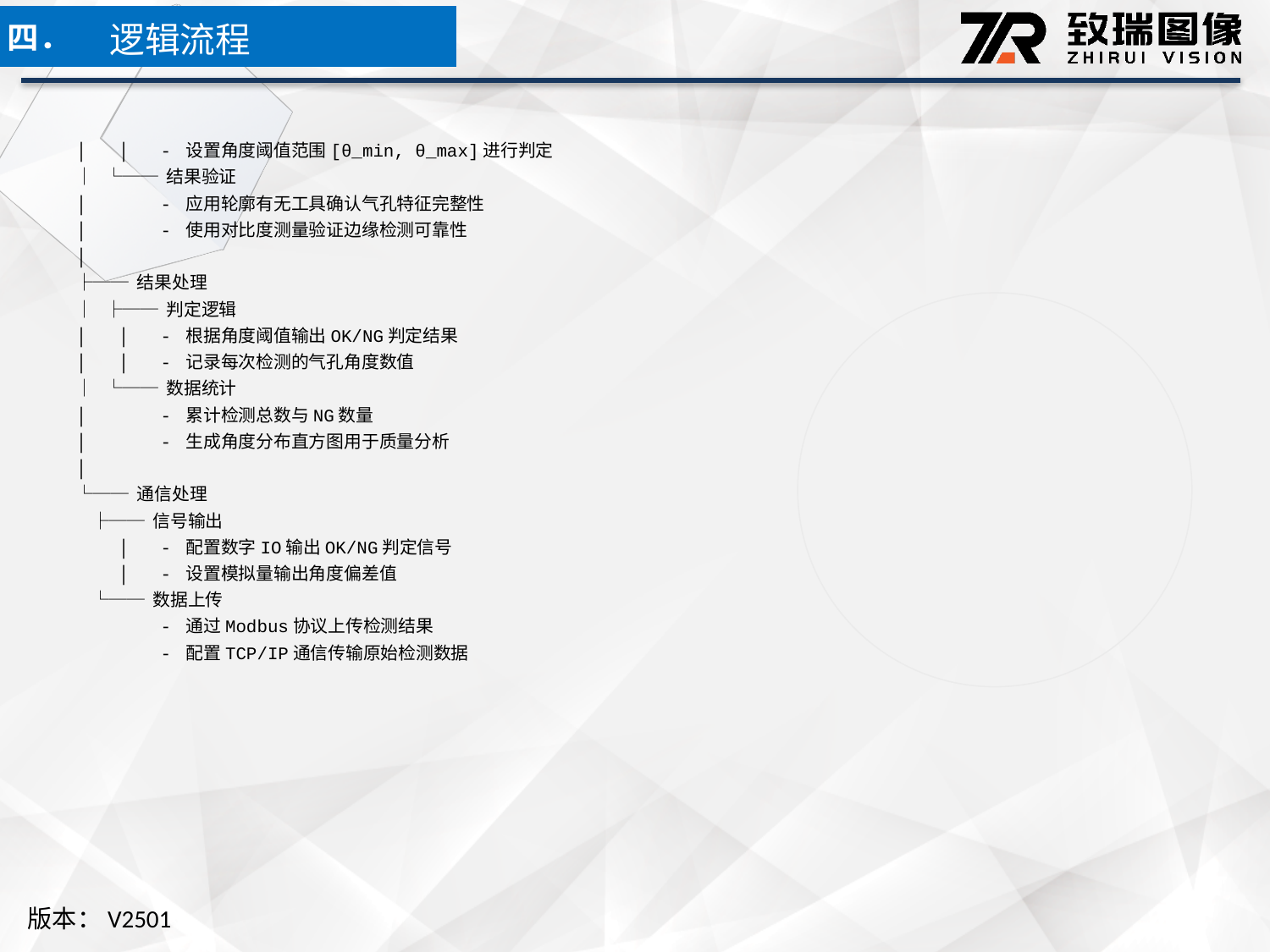

逻辑流程
四．

│   │   - 设置角度阈值范围[θ_min, θ_max]进行判定
│   └── 结果验证
│       - 应用轮廓有无工具确认气孔特征完整性
│       - 使用对比度测量验证边缘检测可靠性
│
├── 结果处理
│   ├── 判定逻辑
│   │   - 根据角度阈值输出OK/NG判定结果
│   │   - 记录每次检测的气孔角度数值
│   └── 数据统计
│       - 累计检测总数与NG数量
│       - 生成角度分布直方图用于质量分析
│
└── 通信处理
    ├── 信号输出
    │   - 配置数字IO输出OK/NG判定信号
    │   - 设置模拟量输出角度偏差值
    └── 数据上传
        - 通过Modbus协议上传检测结果
        - 配置TCP/IP通信传输原始检测数据